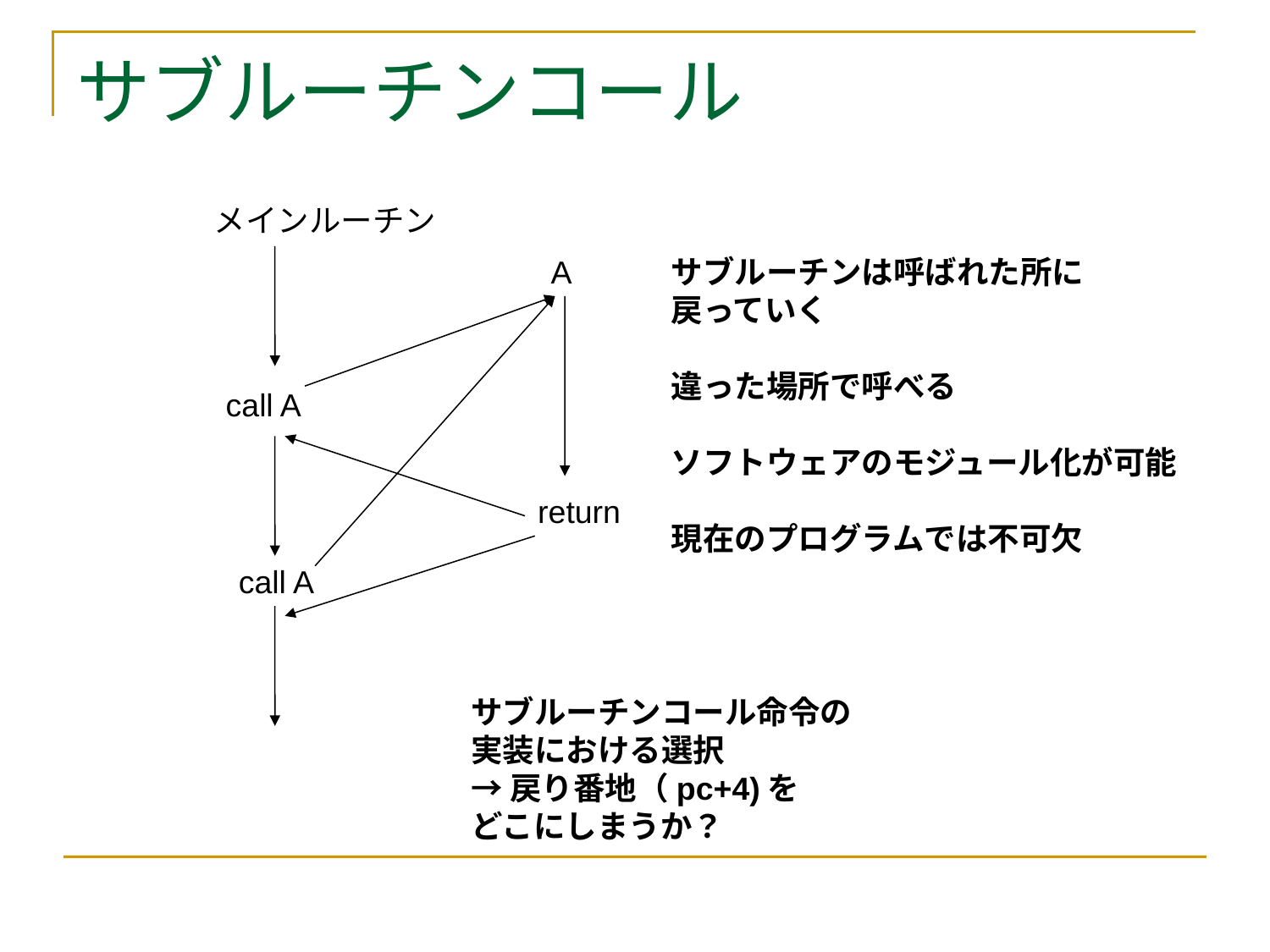

# サブルーチンコール
メインルーチン

A

サブルーチンは呼ばれた所に
戻っていく

違った場所で呼べる

ソフトウェアのモジュール化が可能

現在のプログラムでは不可欠

call A

return

call A

サブルーチンコール命令の
実装における選択
→戻り番地（pc+4)を
どこにしまうか？